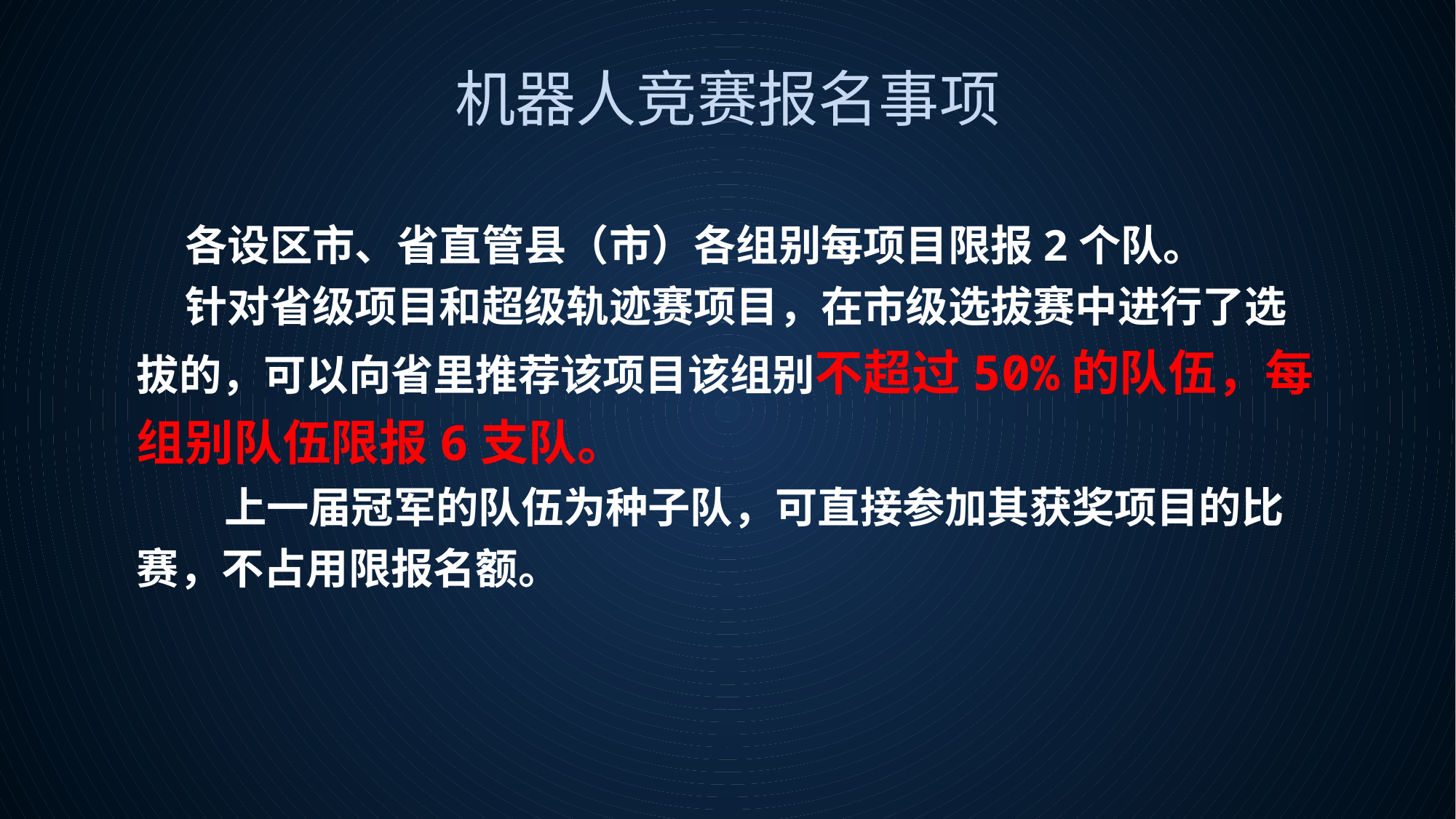

# 机器人竞赛报名事项
各设区市、省直管县（市）各组别每项目限报2个队。
针对省级项目和超级轨迹赛项目，在市级选拔赛中进行了选拔的，可以向省里推荐该项目该组别不超过50%的队伍，每组别队伍限报6支队。
   上一届冠军的队伍为种子队，可直接参加其获奖项目的比赛，不占用限报名额。